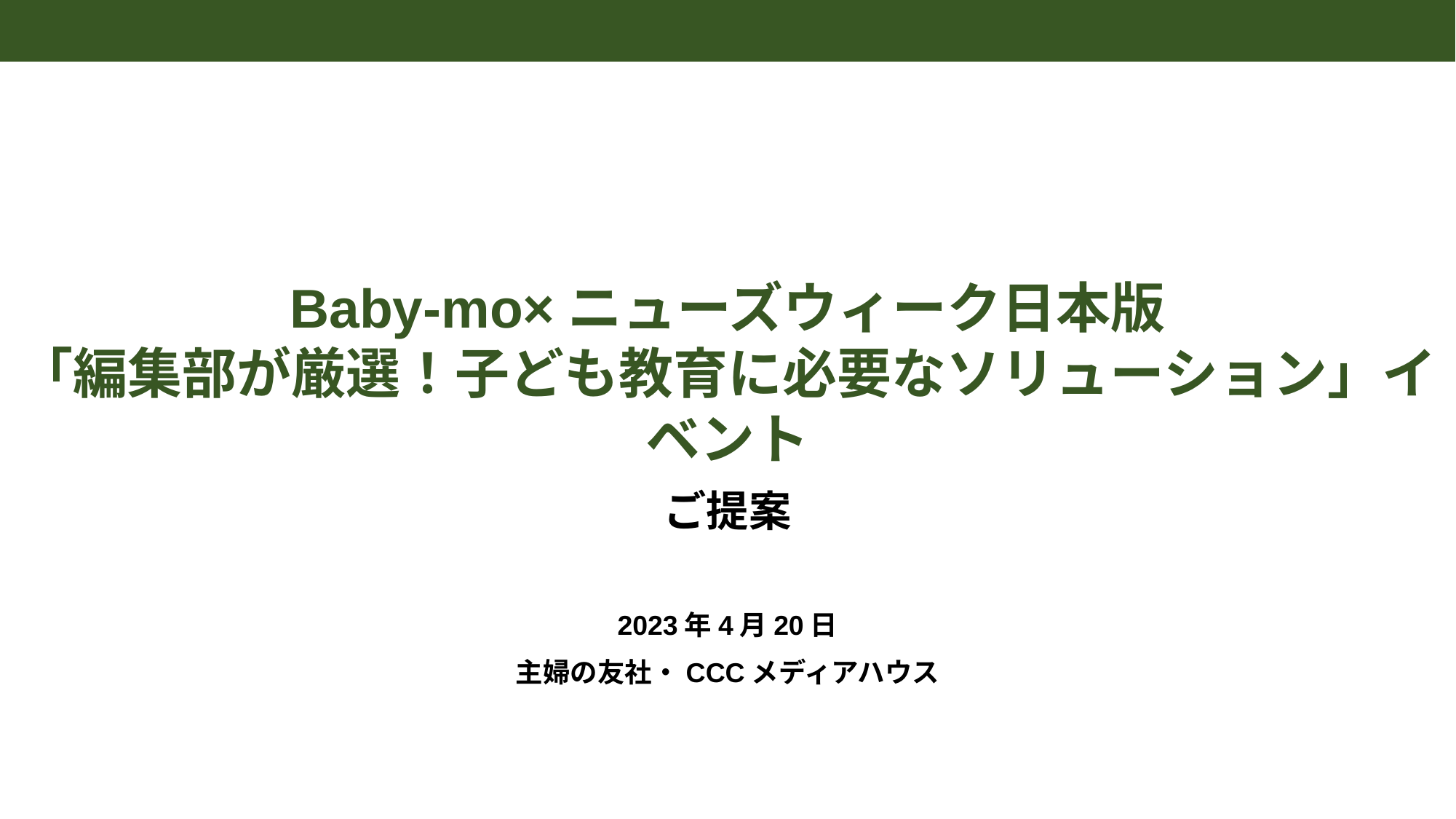

Baby-mo×ニューズウィーク日本版
「編集部が厳選！子ども教育に必要なソリューション」イベント

ご提案

2023年4月20日

主婦の友社・CCCメディアハウス